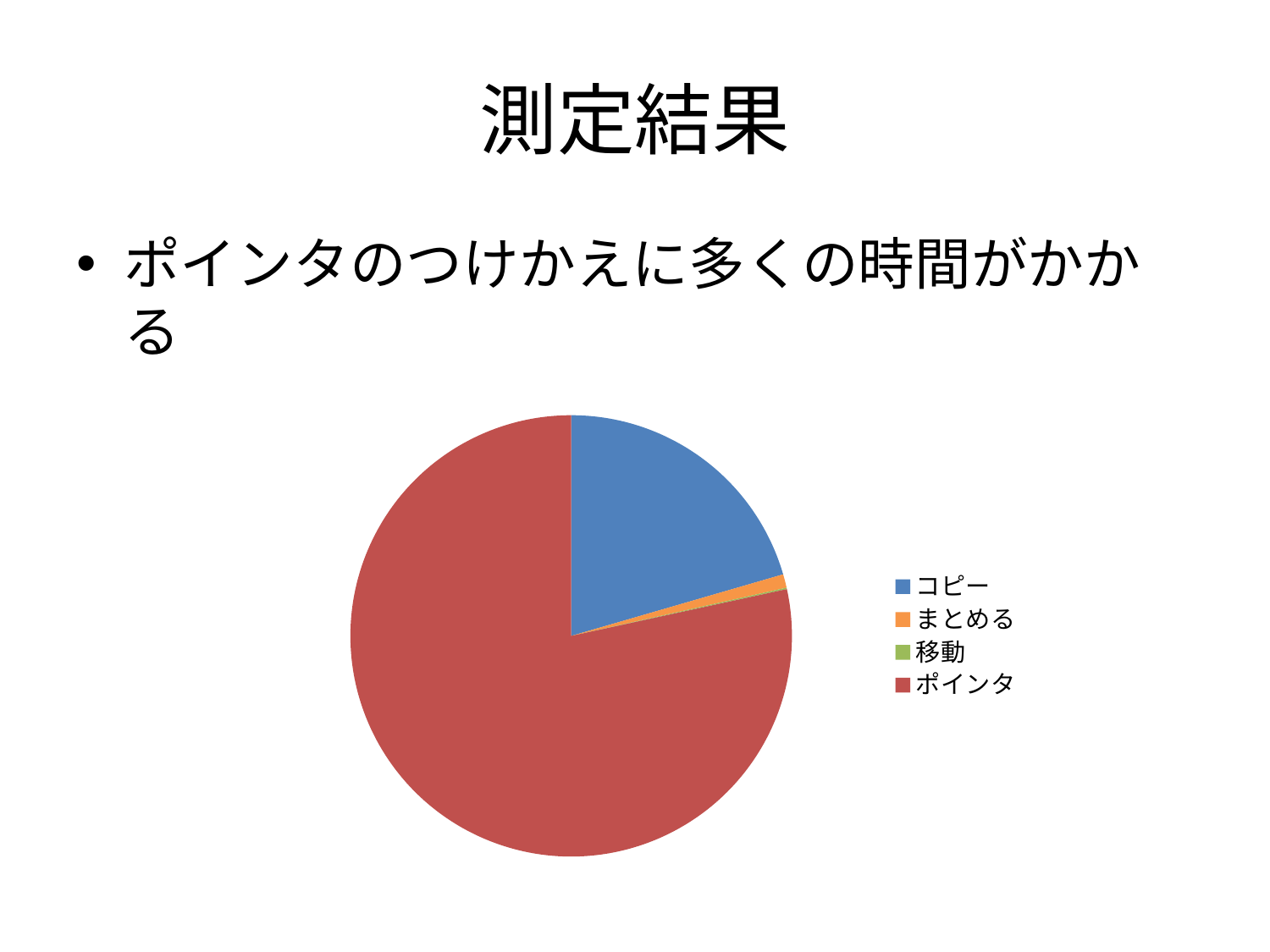

# 測定結果
ポインタのつけかえに多くの時間がかかる

### Chart

| Category |  |
|---|---|
| コピー | 1676337000.0 |
| まとめる | 80907000.0 |
| 移動 | 8751000.0 |
| ポインタ | 6410088000.0 |